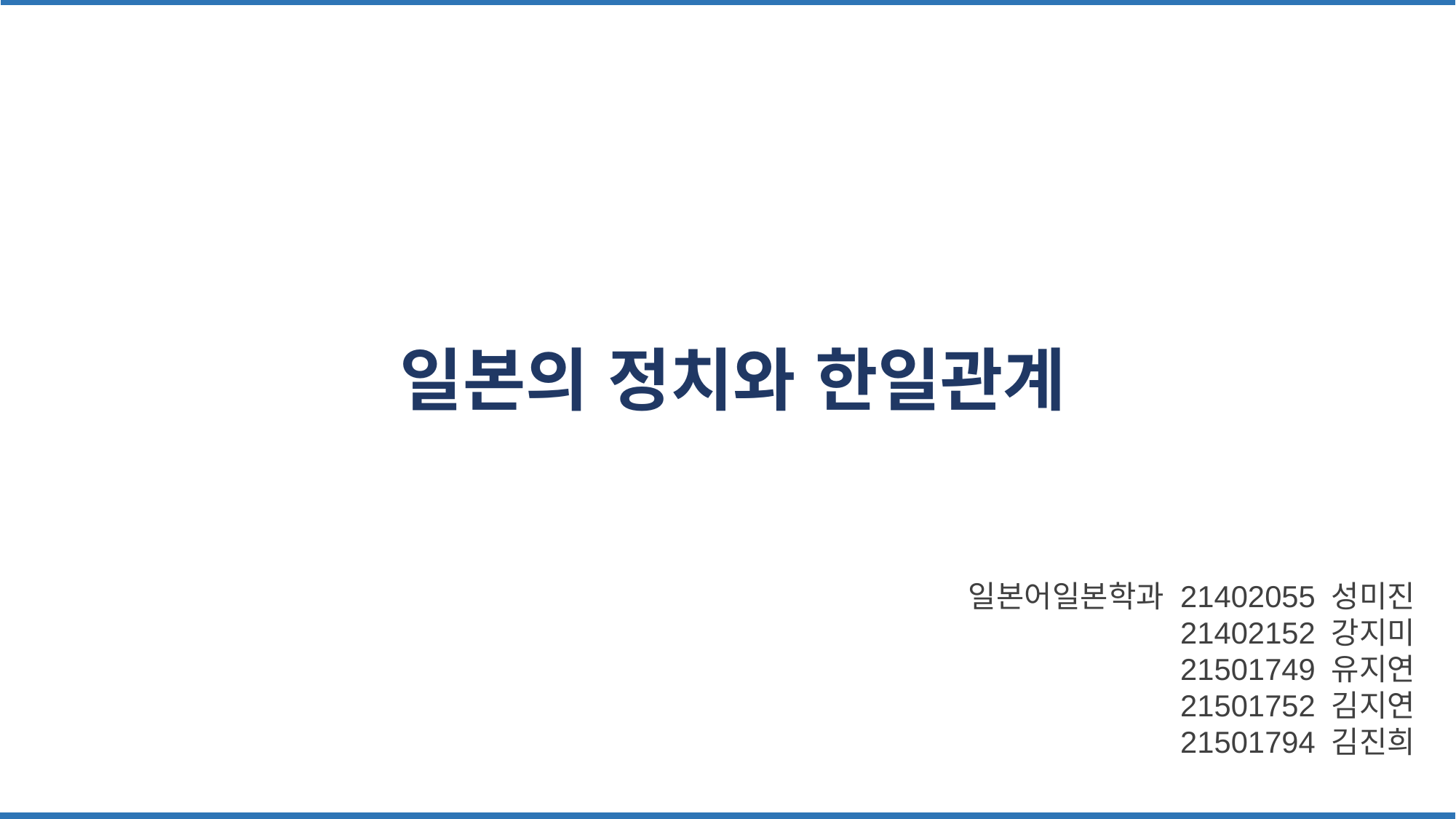

일본의 정치와 한일관계
일본어일본학과 21402055 성미진
 21402152 강지미
 21501749 유지연
 21501752 김지연
21501794 김진희